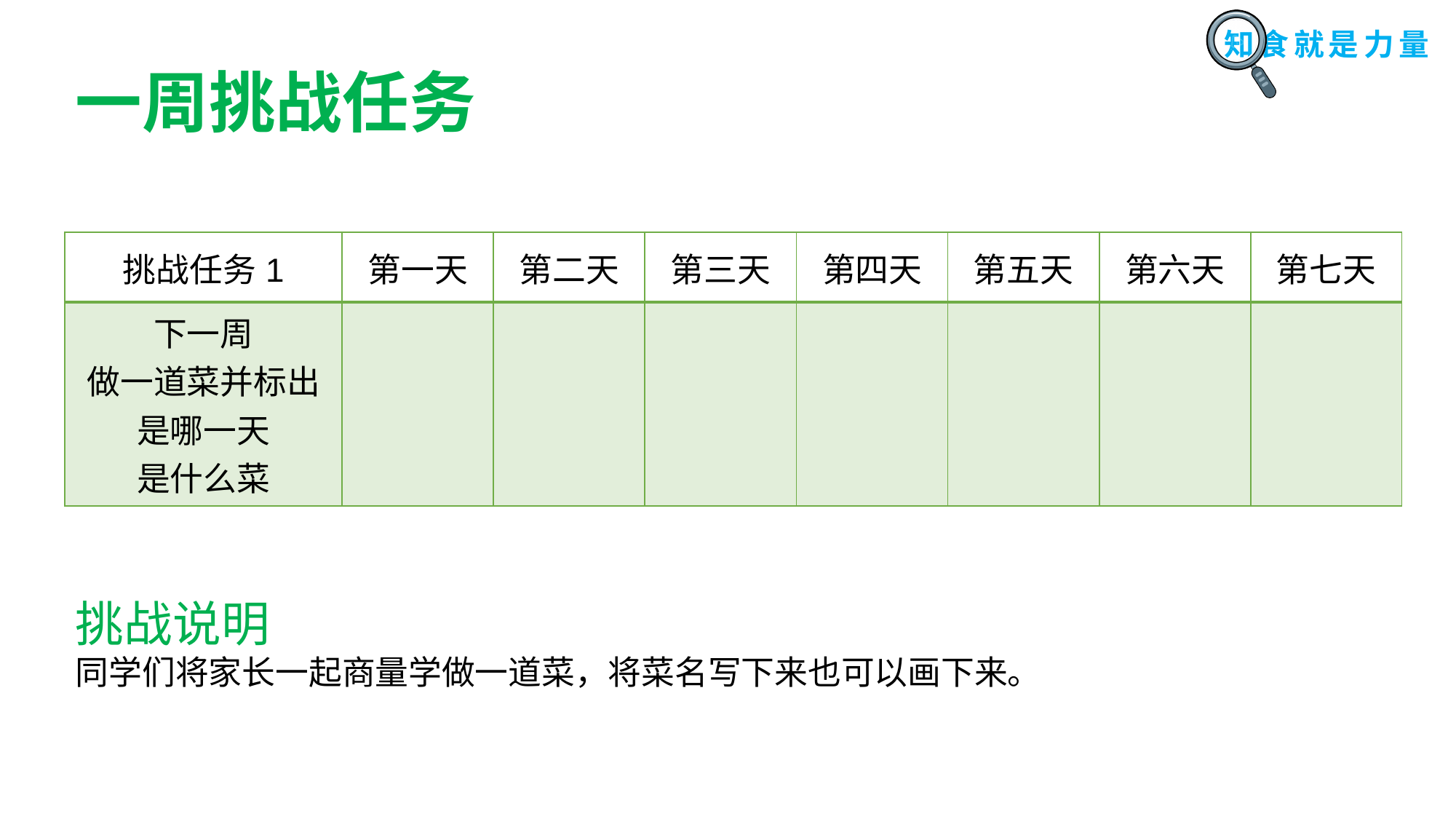

一周挑战任务
| 挑战任务1 | 第一天 | 第二天 | 第三天 | 第四天 | 第五天 | 第六天 | 第七天 |
| --- | --- | --- | --- | --- | --- | --- | --- |
| 下一周 做一道菜并标出是哪一天 是什么菜 |  |  |  |  |  |  |  |
挑战说明
同学们将家长一起商量学做一道菜，将菜名写下来也可以画下来。